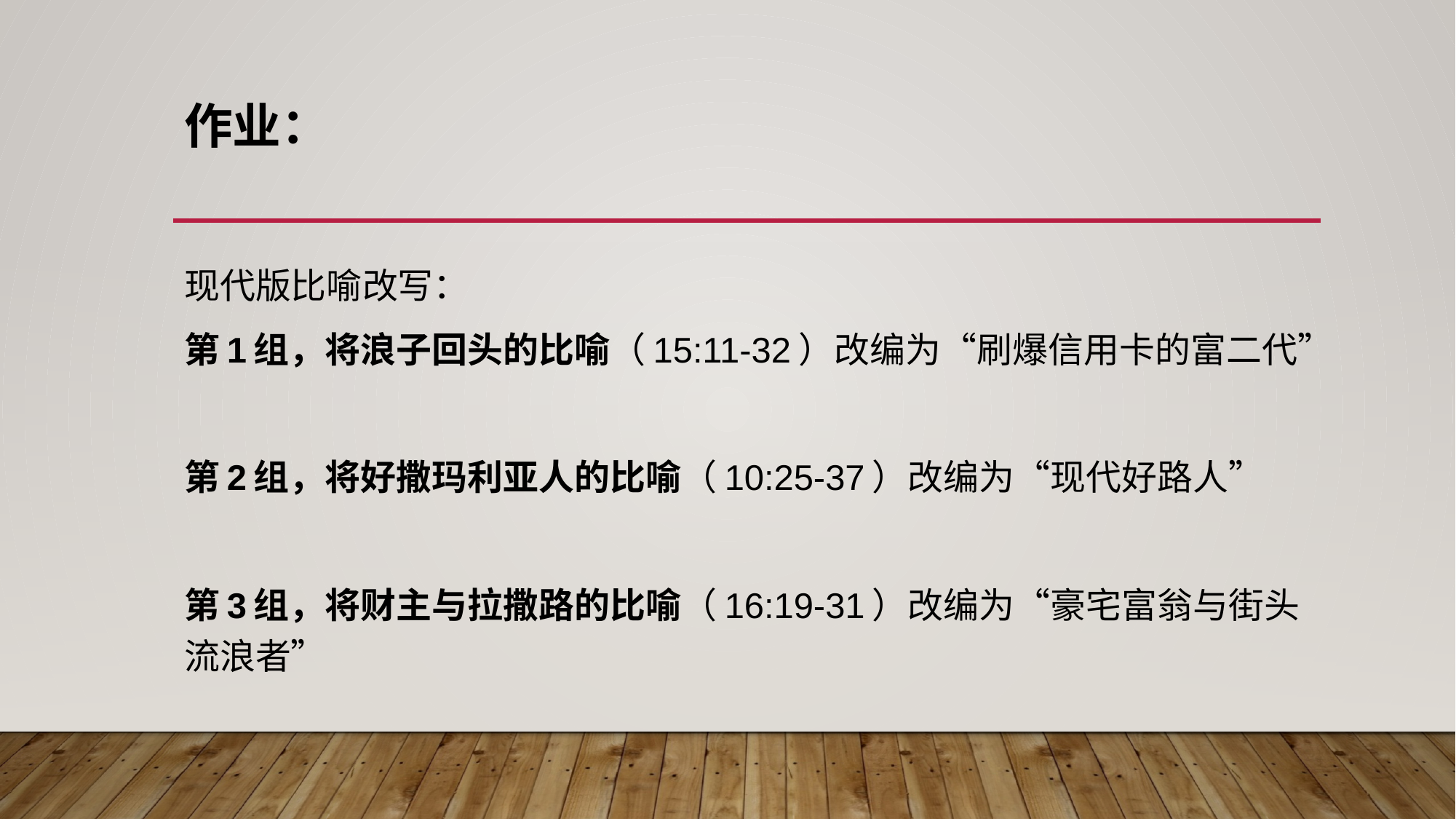

# 作业：
现代版比喻改写：
第1组，将浪子回头的比喻（15:11-32）改编为“刷爆信用卡的富二代”

第2组，将好撒玛利亚人的比喻（10:25-37）改编为“现代好路人”

第3组，将财主与拉撒路的比喻（16:19-31）改编为“豪宅富翁与街头流浪者”